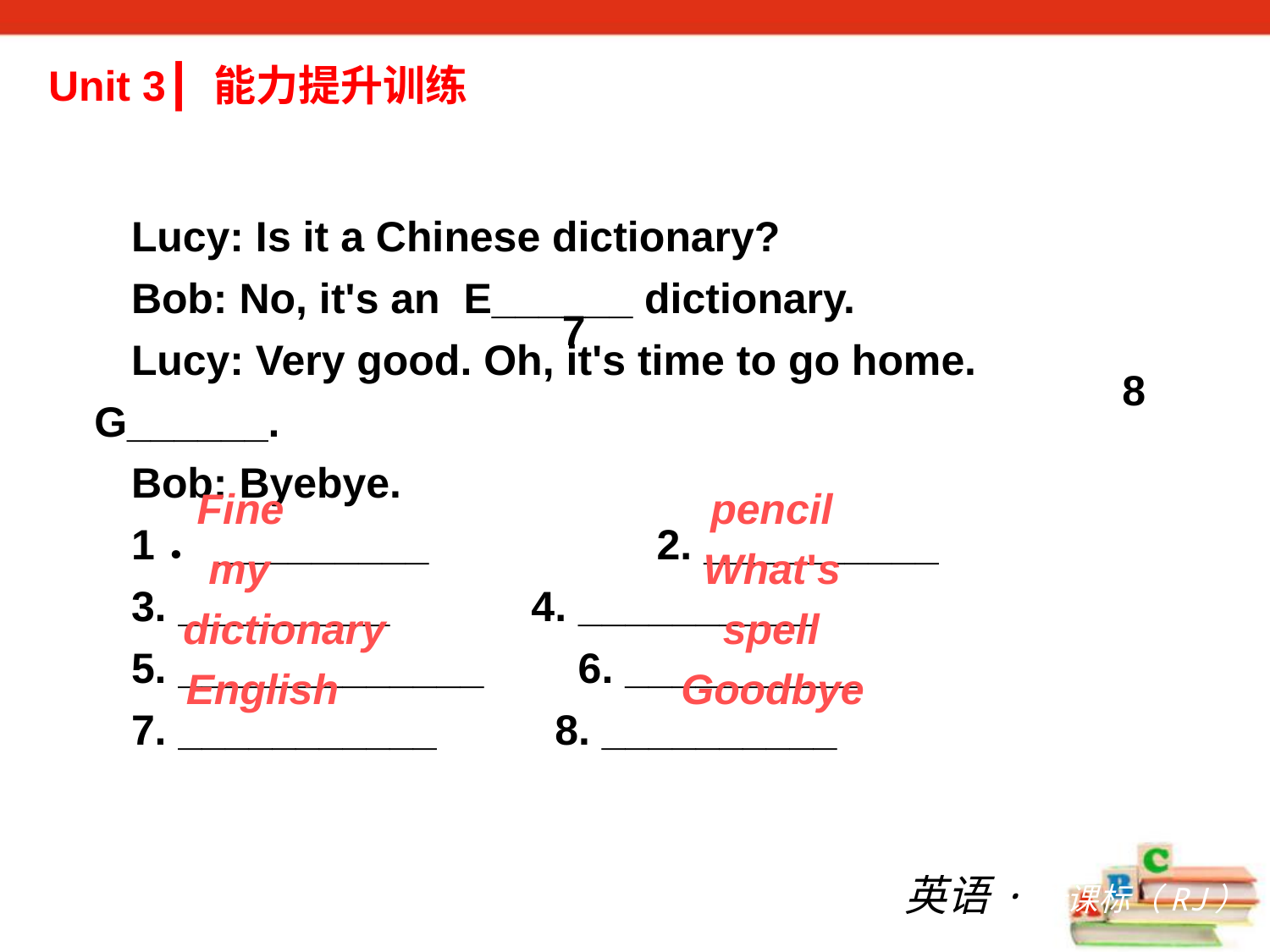

Unit 3┃ 能力提升训练
Lucy: Is it a Chinese dictionary?
Bob: No, it's an  E______ dictionary.
Lucy: Very good. Oh, it's time to go home.  G______.
Bob: Bye­bye.
1．_________　　　　    2. __________
3. _________            4. __________
5. _____________        6. __________
7. ___________          8. __________
7
8
Fine
pencil
my
What's
dictionary
spell
English
Goodbye
英语·新课标（RJ）